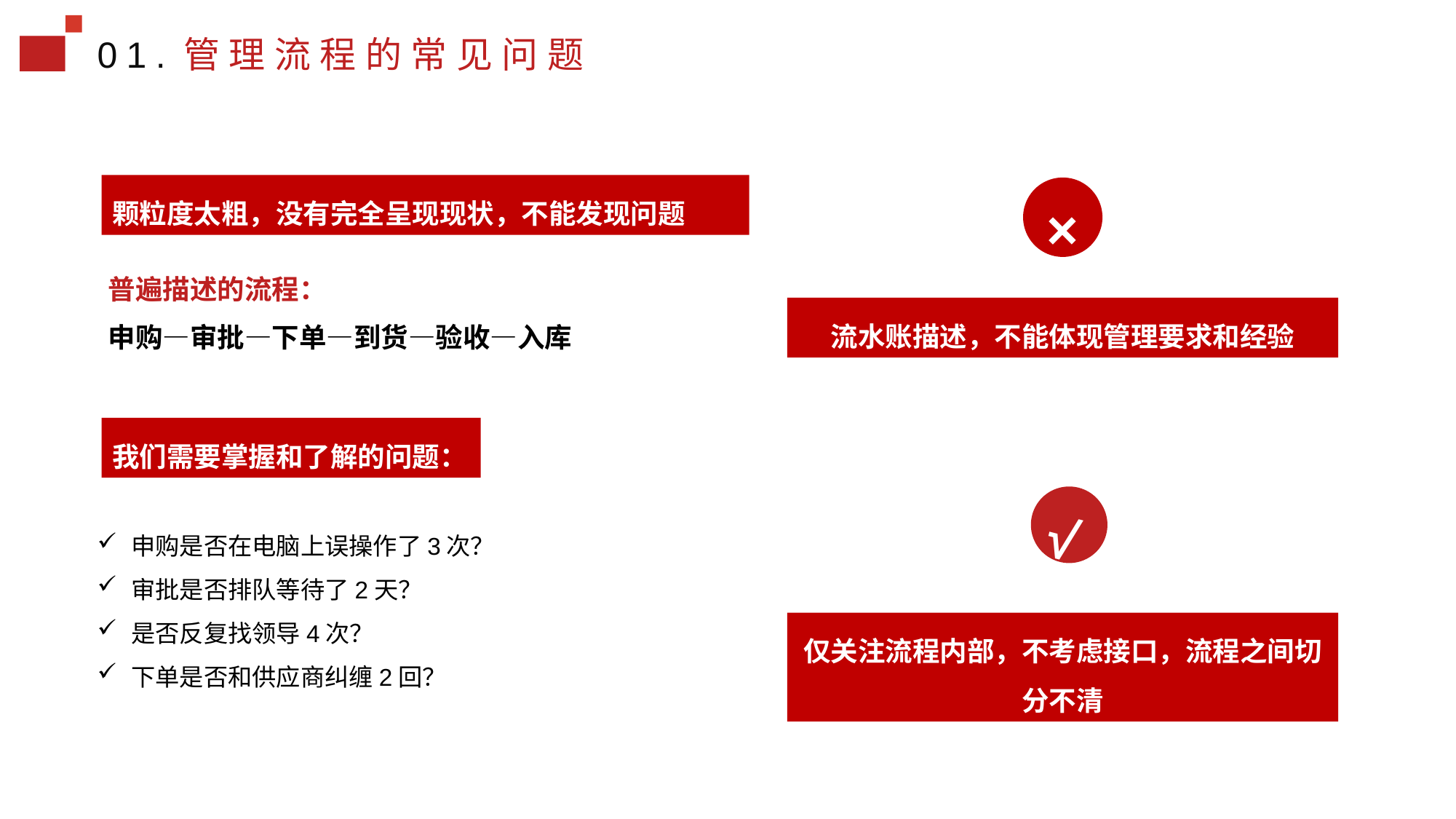

01.管理流程的常见问题
×

颗粒度太粗，没有完全呈现现状，不能发现问题
普遍描述的流程：
流水账描述，不能体现管理要求和经验
申购—审批—下单—到货—验收—入库
我们需要掌握和了解的问题：
√

申购是否在电脑上误操作了3次？
审批是否排队等待了2天？
是否反复找领导4次？
下单是否和供应商纠缠2回？
仅关注流程内部，不考虑接口，流程之间切分不清